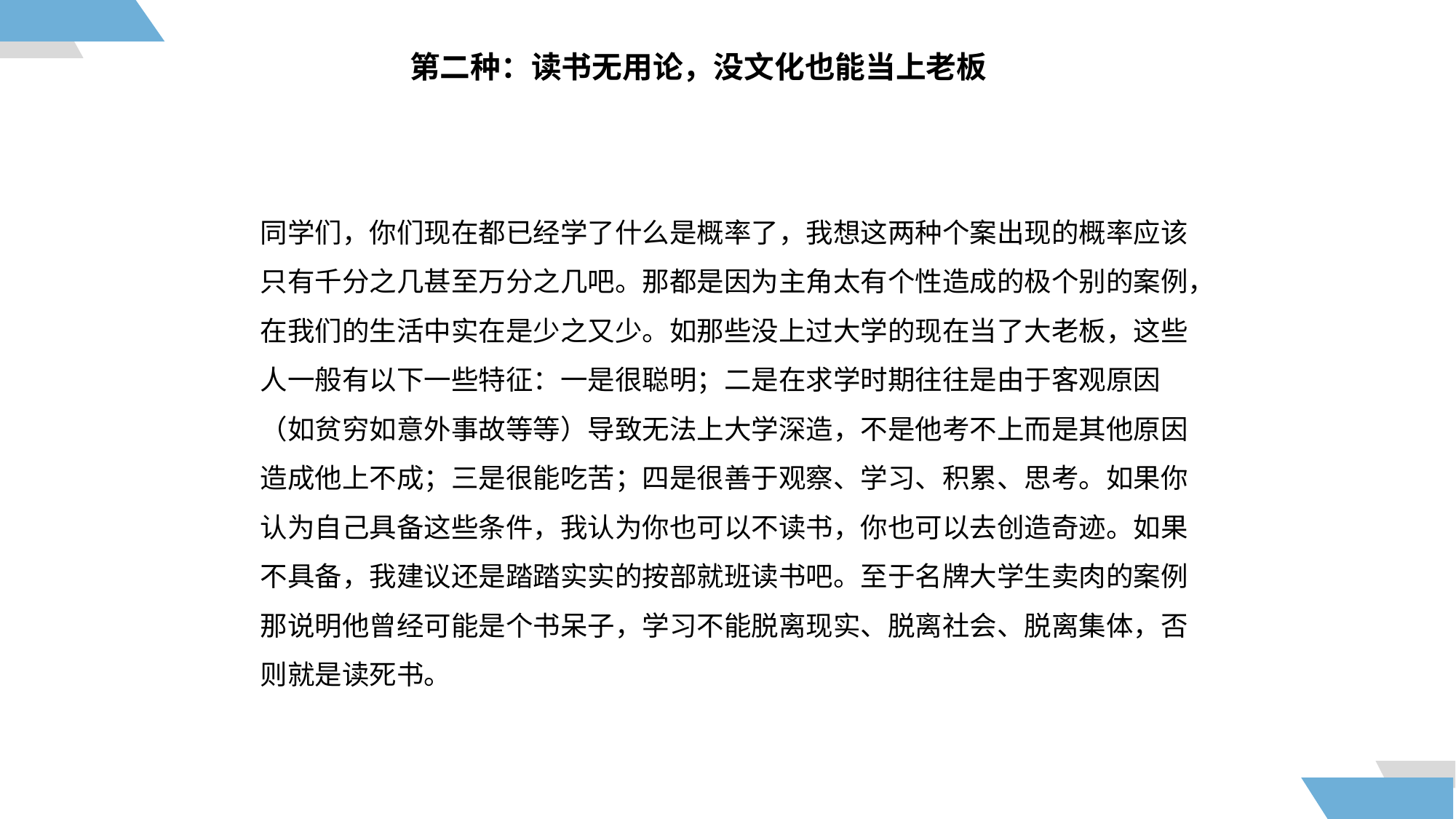

第二种：读书无用论，没文化也能当上老板
同学们，你们现在都已经学了什么是概率了，我想这两种个案出现的概率应该只有千分之几甚至万分之几吧。那都是因为主角太有个性造成的极个别的案例，在我们的生活中实在是少之又少。如那些没上过大学的现在当了大老板，这些人一般有以下一些特征：一是很聪明；二是在求学时期往往是由于客观原因（如贫穷如意外事故等等）导致无法上大学深造，不是他考不上而是其他原因造成他上不成；三是很能吃苦；四是很善于观察、学习、积累、思考。如果你认为自己具备这些条件，我认为你也可以不读书，你也可以去创造奇迹。如果不具备，我建议还是踏踏实实的按部就班读书吧。至于名牌大学生卖肉的案例那说明他曾经可能是个书呆子，学习不能脱离现实、脱离社会、脱离集体，否则就是读死书。